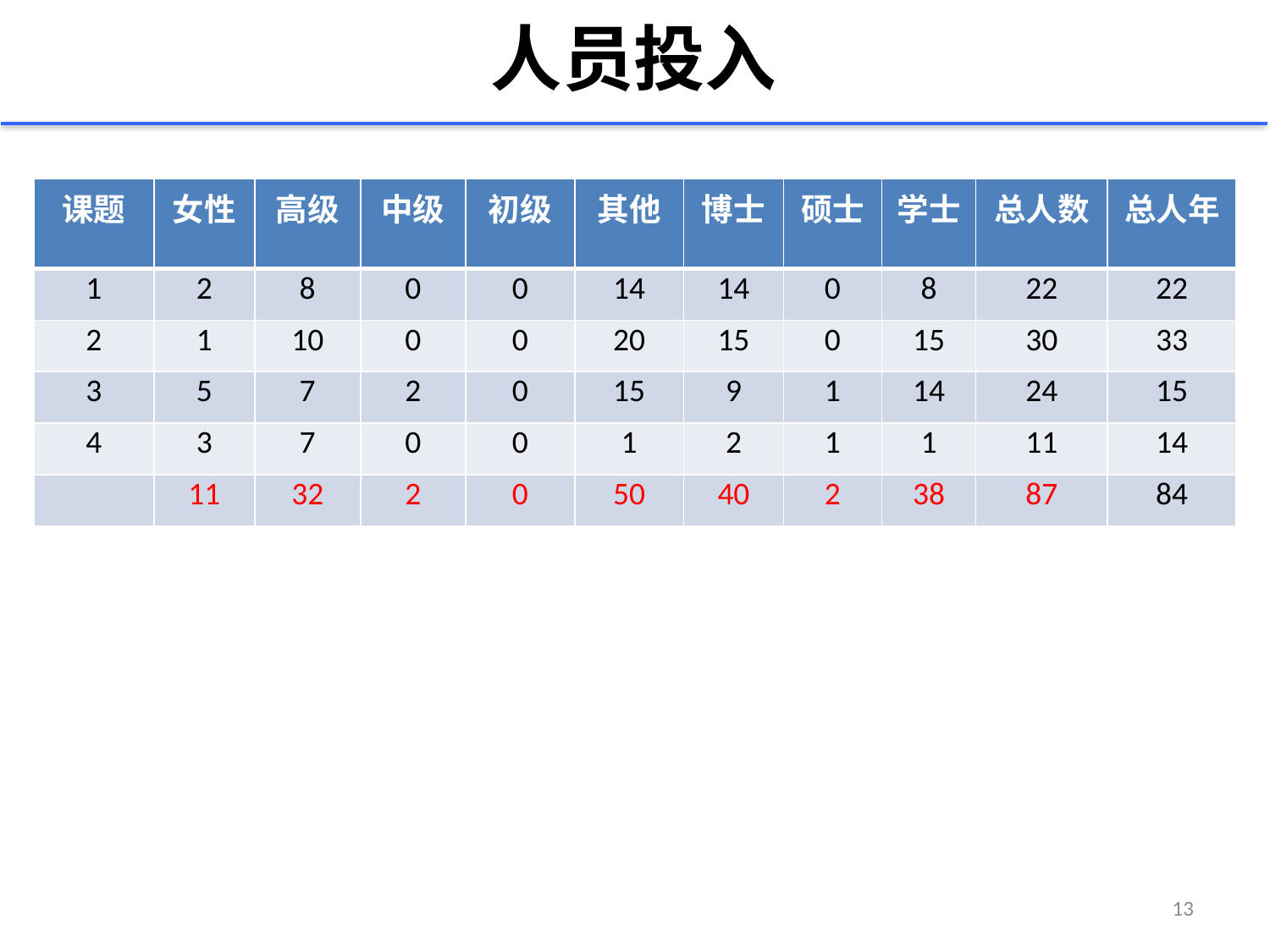

# 人员投入
| 课题 | 女性 | 高级 | 中级 | 初级 | 其他 | 博士 | 硕士 | 学士 | 总人数 | 总人年 |
| --- | --- | --- | --- | --- | --- | --- | --- | --- | --- | --- |
| 1 | 2 | 8 | 0 | 0 | 14 | 14 | 0 | 8 | 22 | 22 |
| 2 | 1 | 10 | 0 | 0 | 20 | 15 | 0 | 15 | 30 | 33 |
| 3 | 5 | 7 | 2 | 0 | 15 | 9 | 1 | 14 | 24 | 15 |
| 4 | 3 | 7 | 0 | 0 | 1 | 2 | 1 | 1 | 11 | 14 |
|  | 11 | 32 | 2 | 0 | 50 | 40 | 2 | 38 | 87 | 84 |
13